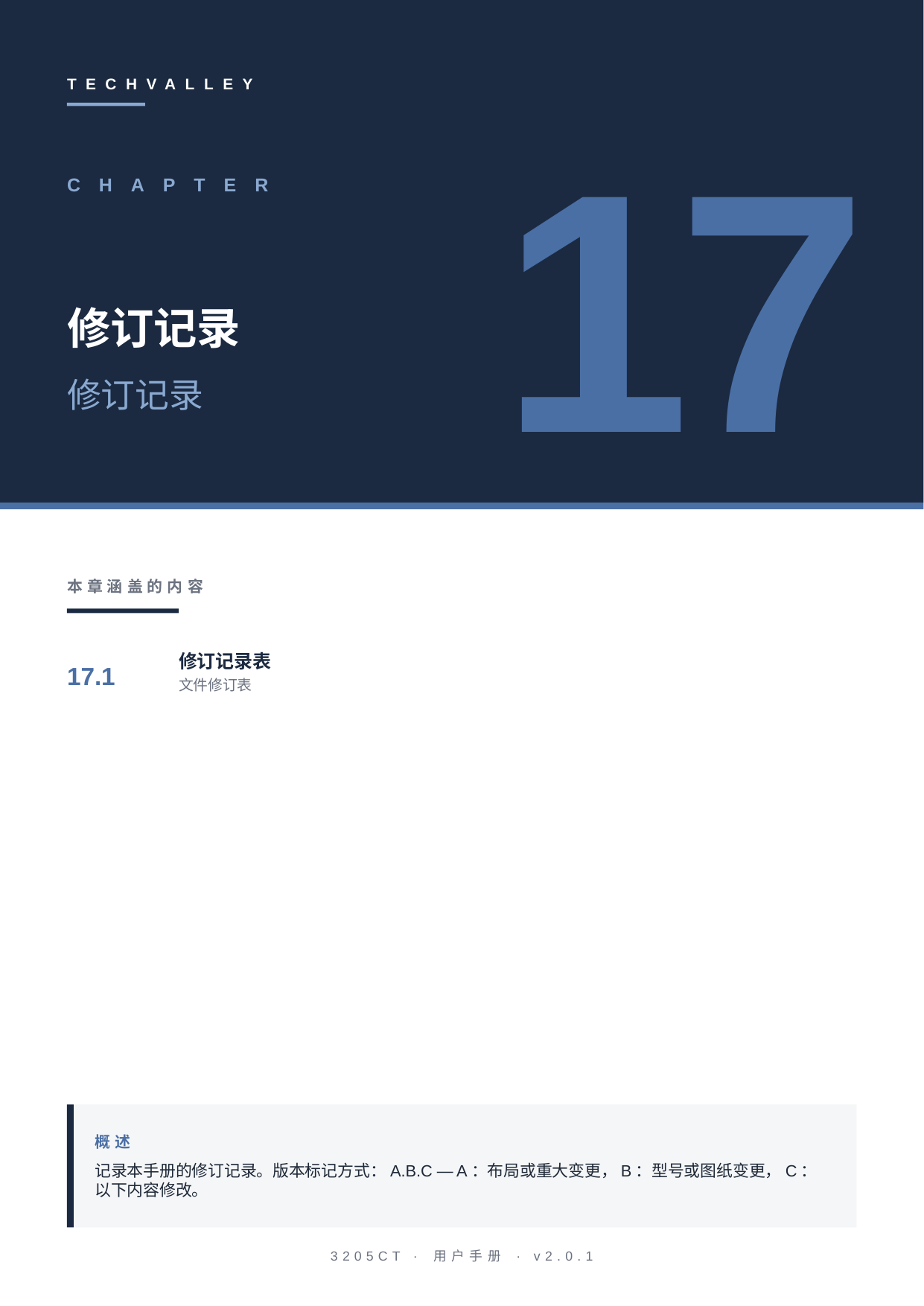

TECHVALLEY

17
CHAPTER
修订记录
修订记录

本章涵盖的内容

17.1
修订记录表
文件修订表

概述
记录本手册的修订记录。版本标记方式：A.B.C — A：布局或重大变更，B：型号或图纸变更，C：以下内容修改。
3205CT · 用户手册 · v2.0.1